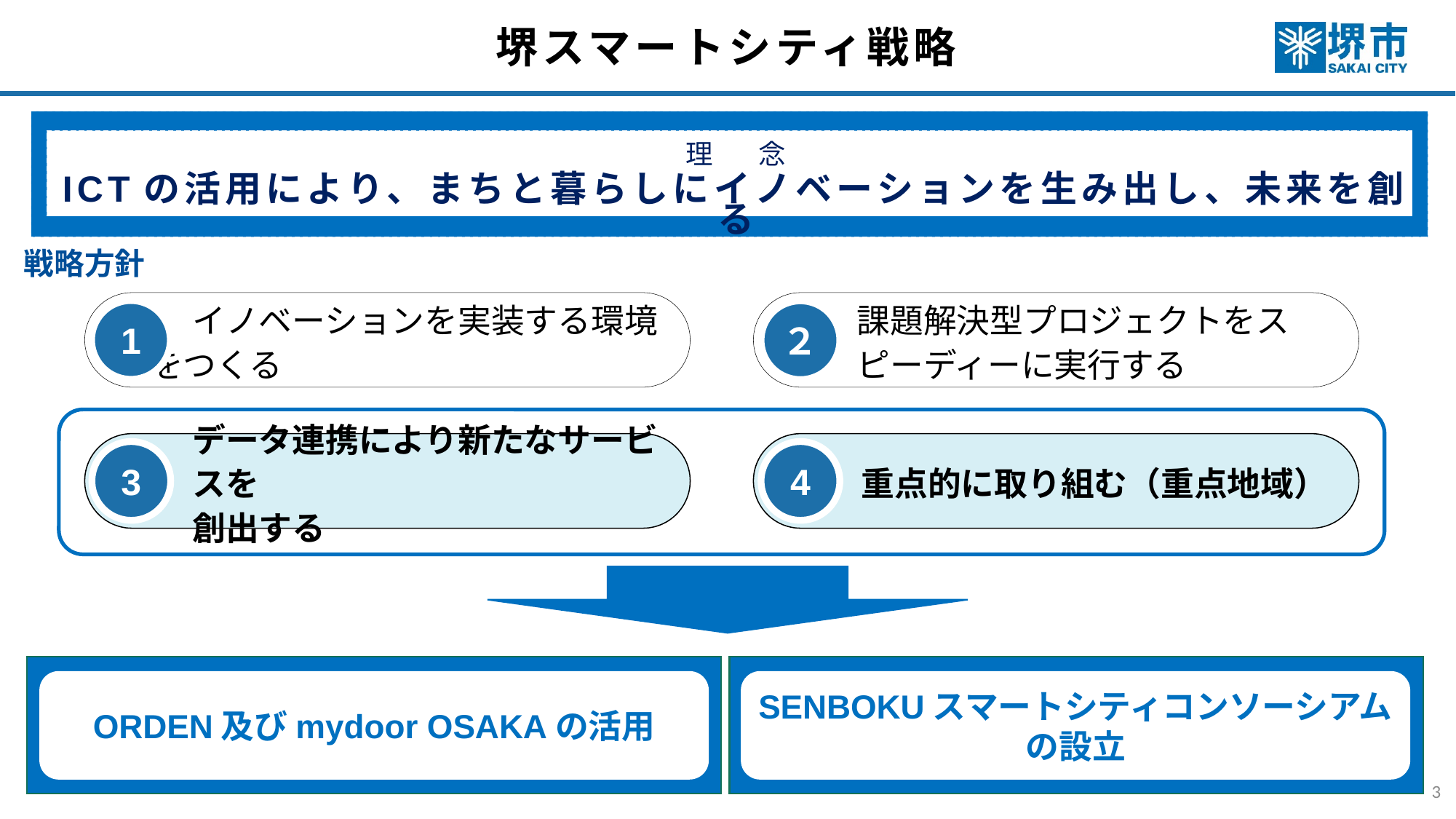

# 堺スマートシティ戦略

理　念
ICTの活用により、まちと暮らしにイノベーションを生み出し、未来を創る
戦略方針
イノベーションを実装する環境をつくる
課題解決型プロジェクトをスピーディーに実行する
1
２

データ連携により新たなサービスを
創出する
重点的に取り組む（重点地域）
3
4

ORDEN及びmydoor OSAKAの活用
SENBOKUスマートシティコンソーシアムの設立
3